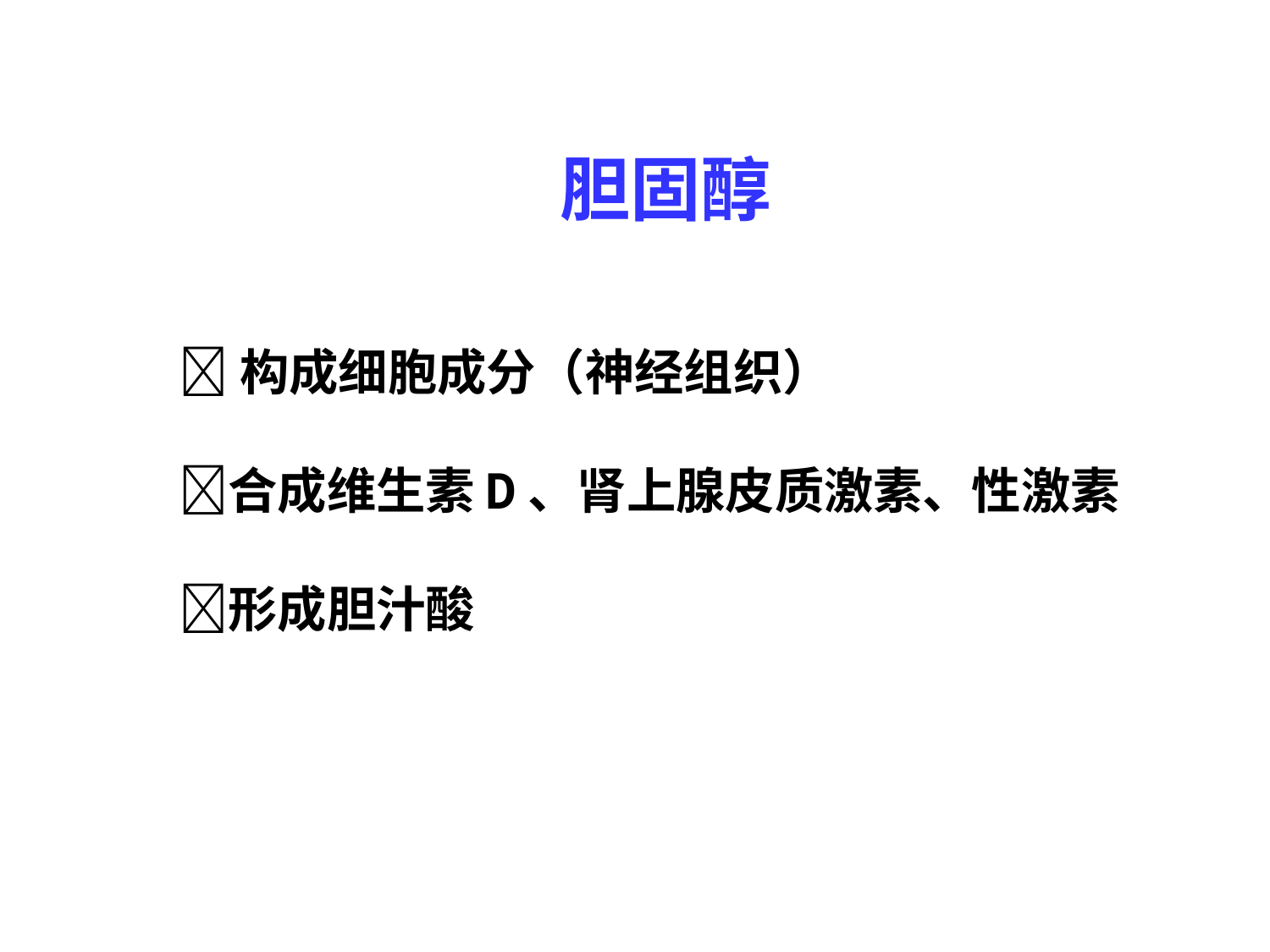

胆固醇
# ∗构成细胞成分（神经组织） ∗合成维生素D、肾上腺皮质激素、性激素 ∗形成胆汁酸